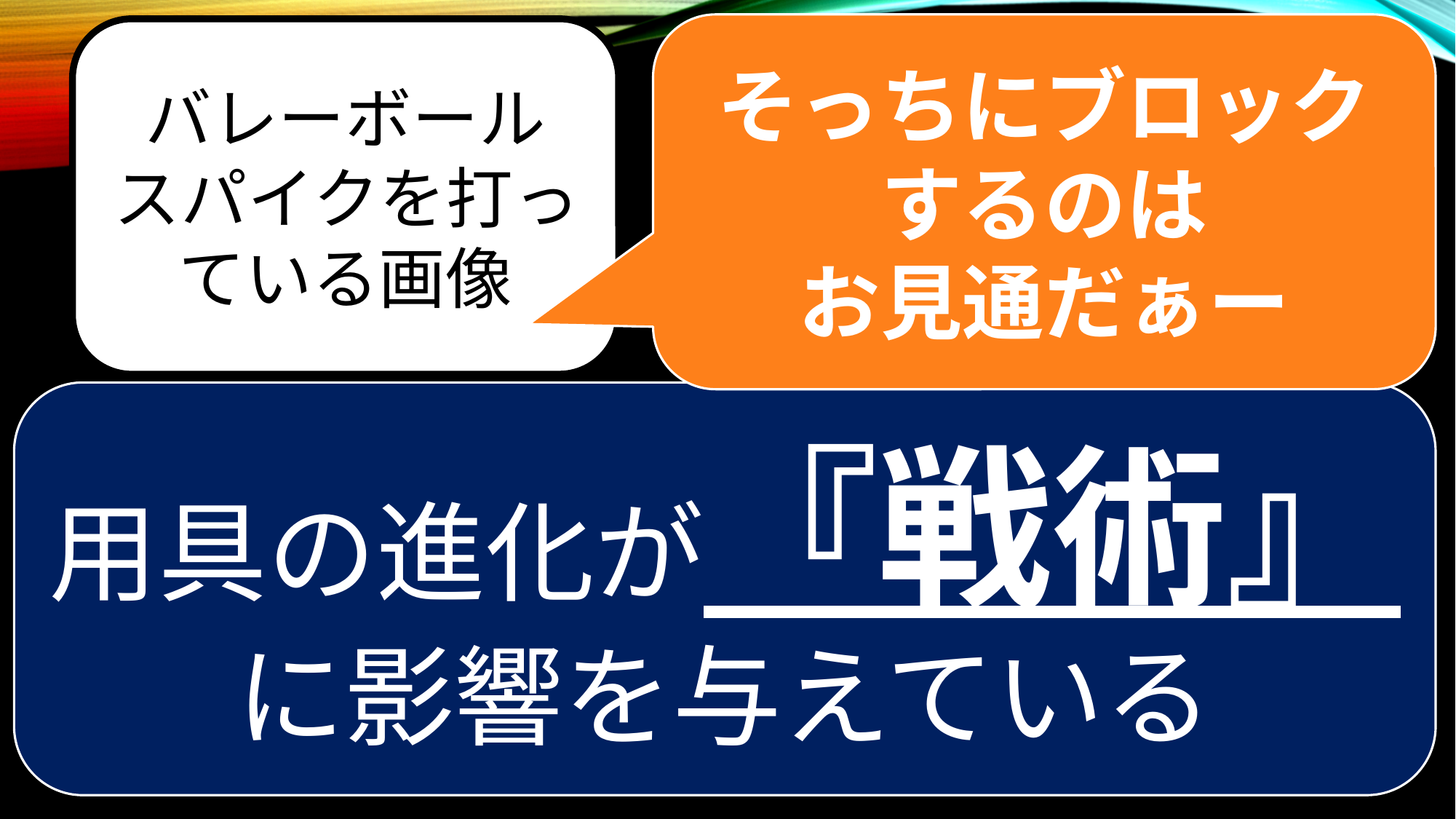

そっちにブロックするのは
お見通だぁー
バレーボール
スパイクを打っている画像
#

用具の進化が『戦術』に影響を与えている